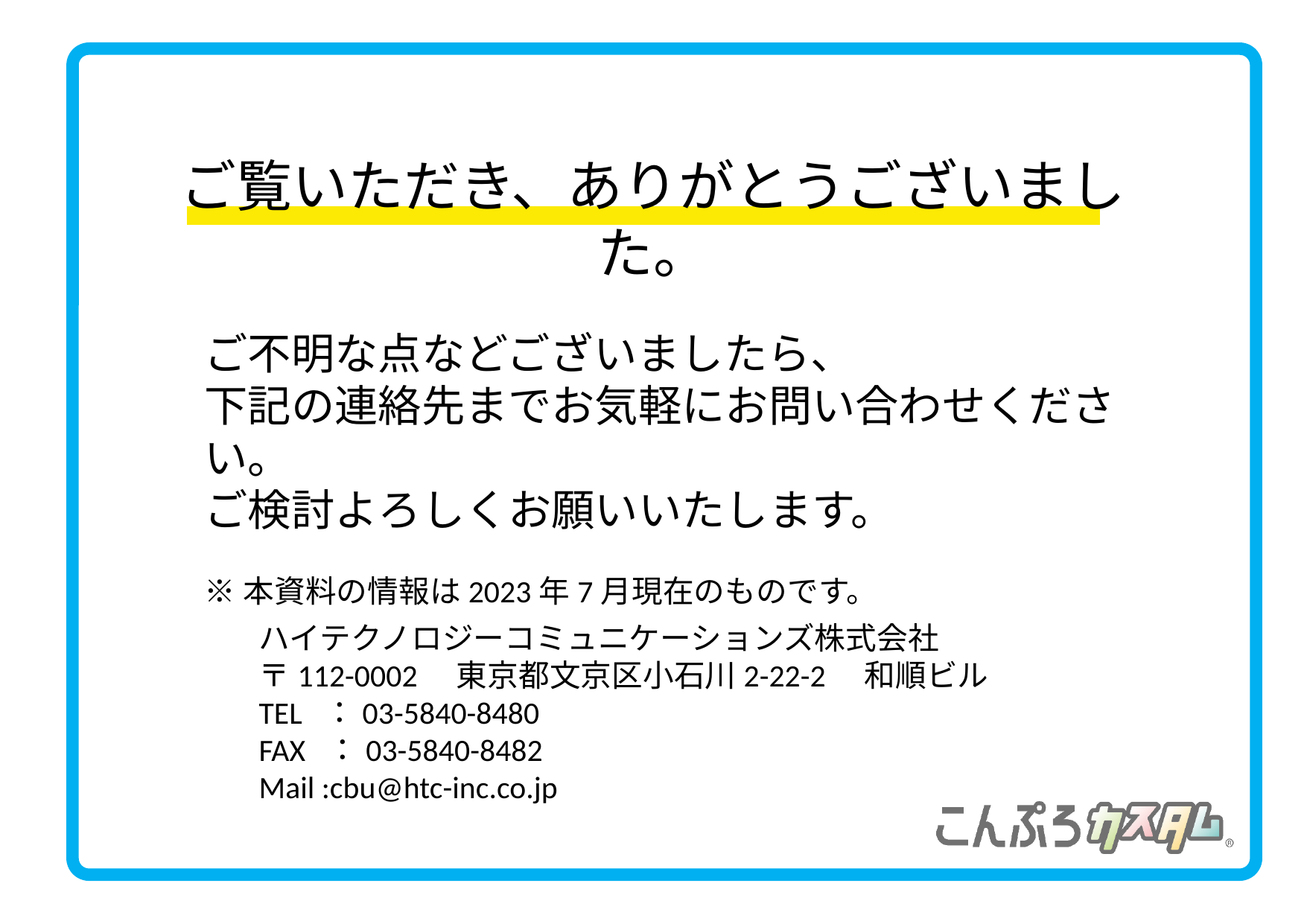

ご覧いただき、ありがとうございました。
ご不明な点などございましたら、
下記の連絡先までお気軽にお問い合わせください。
ご検討よろしくお願いいたします。

※本資料の情報は2023年7月現在のものです。
ハイテクノロジーコミュニケーションズ株式会社
〒112-0002　東京都文京区小石川2-22-2　和順ビル
TEL  ：03-5840-8480
FAX  ：03-5840-8482
Mail :cbu@htc-inc.co.jp